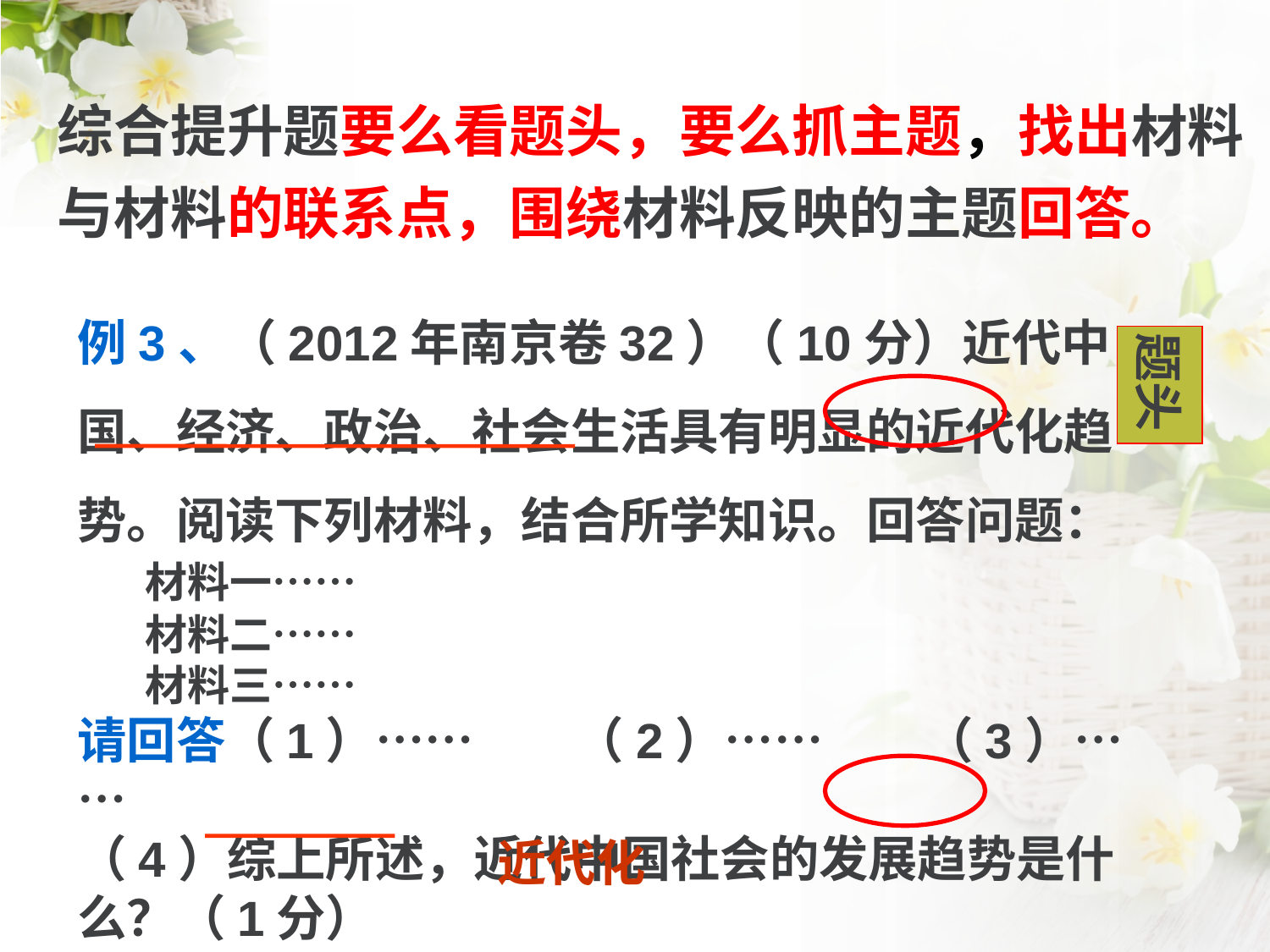

综合提升题要么看题头，要么抓主题，找出材料与材料的联系点，围绕材料反映的主题回答。
例3、（2012年南京卷32）（10分）近代中国、经济、政治、社会生活具有明显的近代化趋势。阅读下列材料，结合所学知识。回答问题：
     材料一……
      材料二……
      材料三……
请回答（1）……         （2）……         （3）……
（4）综上所述，近代中国社会的发展趋势是什么？（1分）
题头

近代化